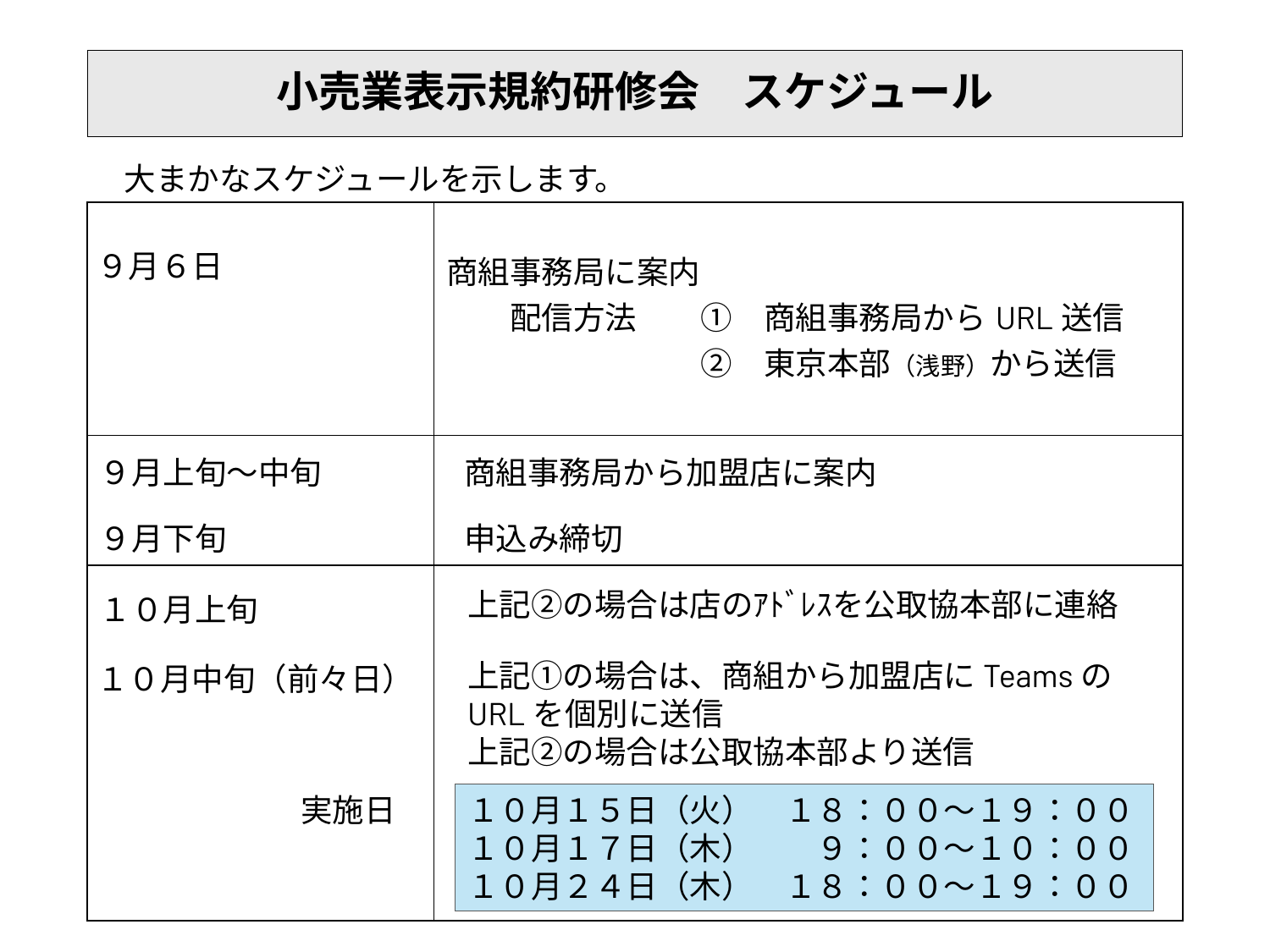

# 小売業表示規約研修会　スケジュール
大まかなスケジュールを示します。
|  | 商組事務局に案内 　　配信方法　　①　商組事務局からURL送信 　　　　　　　　②　東京本部（浅野）から送信 |
| --- | --- |
|  |  |
|  |  |
９月６日
９月上旬～中旬
商組事務局から加盟店に案内
９月下旬
申込み締切
上記②の場合は店のｱﾄﾞﾚｽを公取協本部に連絡

１０月上旬
上記①の場合は、商組から加盟店にTeamsのURLを個別に送信
上記②の場合は公取協本部より送信
１０月中旬（前々日）
１０月１５日（火）　１８：００～１９：００
１０月１７日（木）　　９：００～１０：００
１０月２４日（木）　１８：００～１９：００
実施日